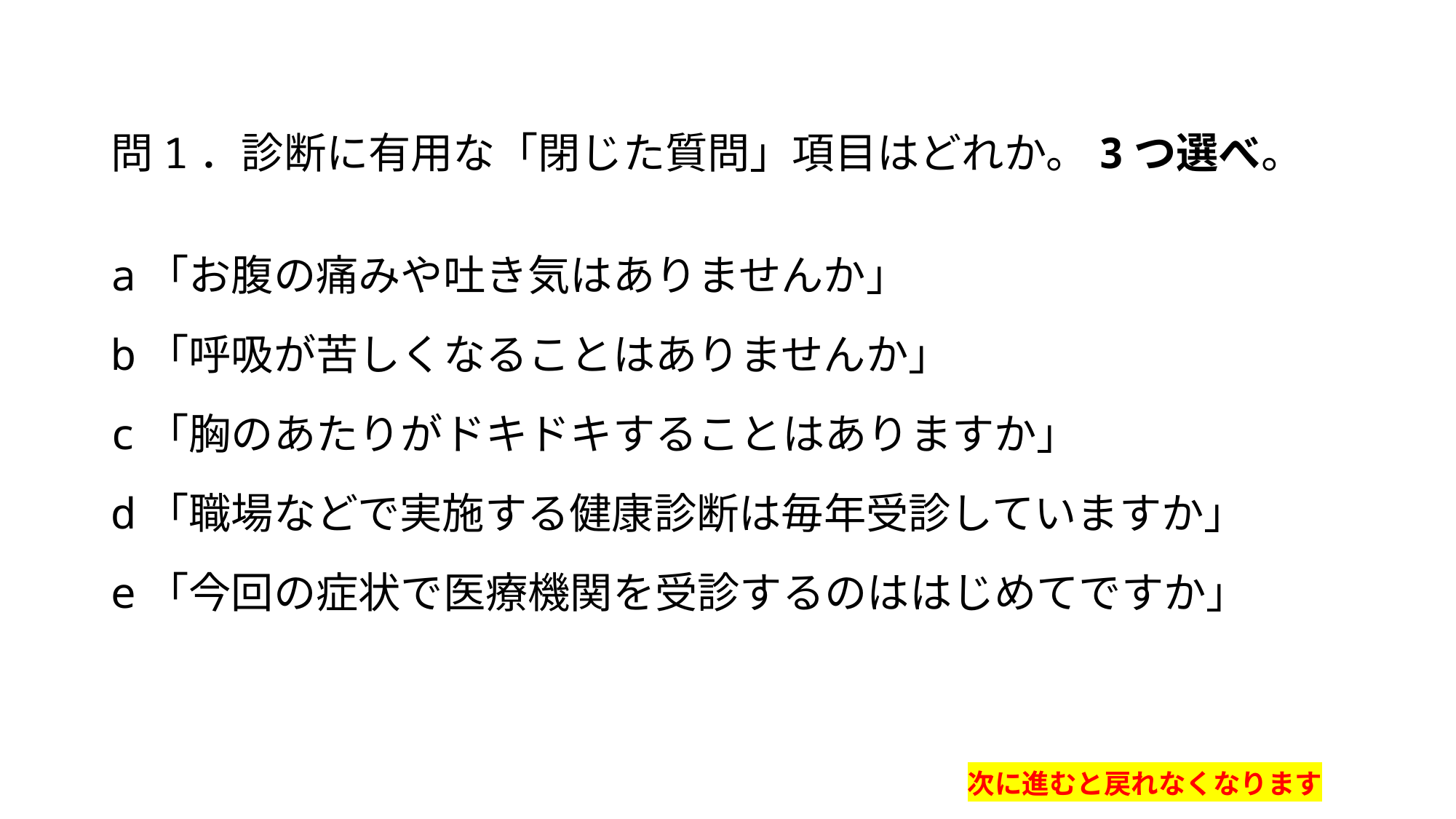

問1．診断に有用な「閉じた質問」項目はどれか。3つ選べ。

a「お腹の痛みや吐き気はありませんか」

b「呼吸が苦しくなることはありませんか」

c「胸のあたりがドキドキすることはありますか」

d「職場などで実施する健康診断は毎年受診していますか」

e「今回の症状で医療機関を受診するのははじめてですか」
次に進むと戻れなくなります